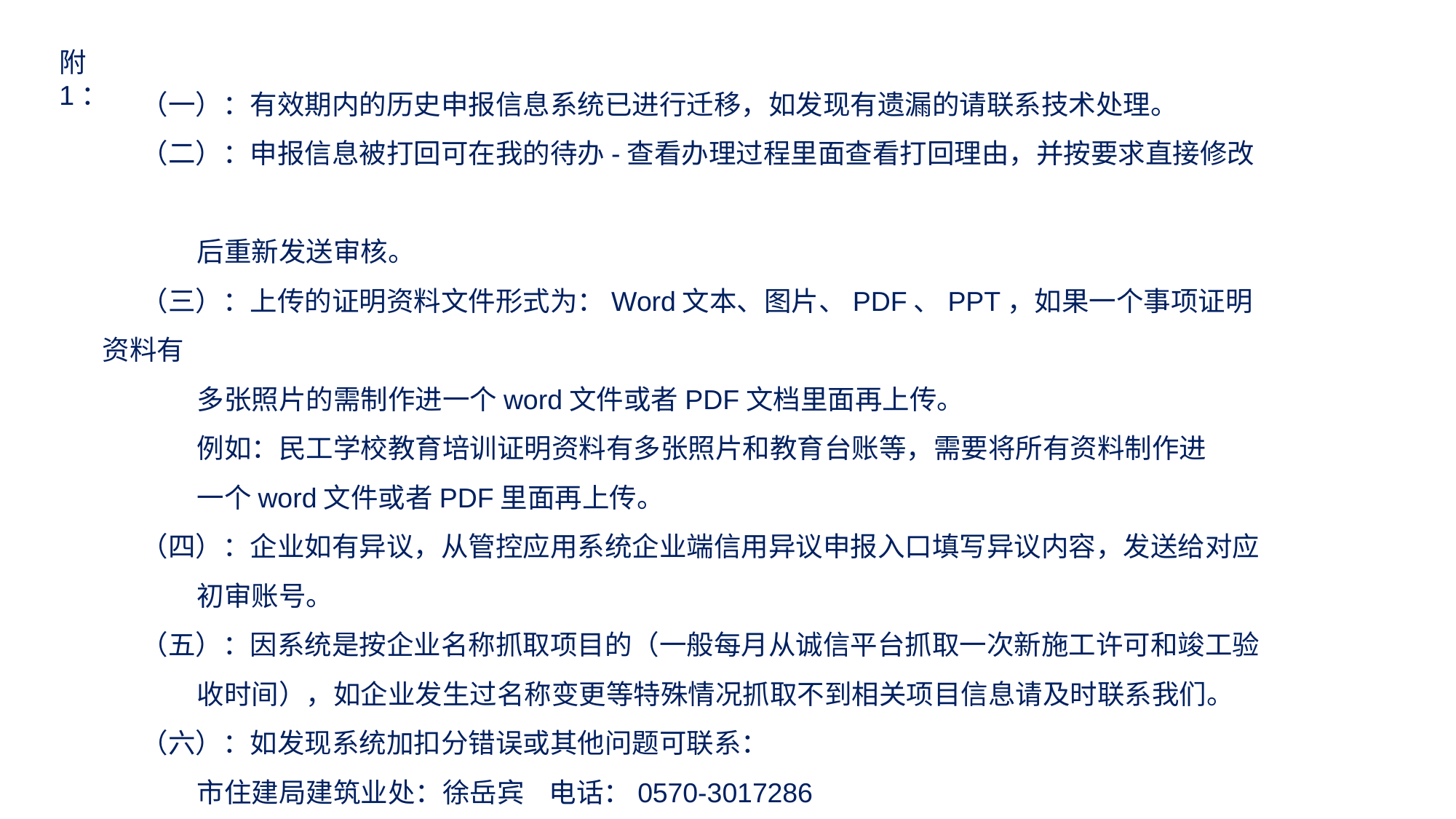

附1：
（一）：有效期内的历史申报信息系统已进行迁移，如发现有遗漏的请联系技术处理。
（二）：申报信息被打回可在我的待办-查看办理过程里面查看打回理由，并按要求直接修改
        后重新发送审核。
（三）：上传的证明资料文件形式为：Word文本、图片、PDF、PPT，如果一个事项证明资料有
        多张照片的需制作进一个word文件或者PDF文档里面再上传。
        例如：民工学校教育培训证明资料有多张照片和教育台账等，需要将所有资料制作进
        一个word文件或者PDF里面再上传。
（四）：企业如有异议，从管控应用系统企业端信用异议申报入口填写异议内容，发送给对应
        初审账号。
（五）：因系统是按企业名称抓取项目的（一般每月从诚信平台抓取一次新施工许可和竣工验
        收时间），如企业发生过名称变更等特殊情况抓取不到相关项目信息请及时联系我们。
（六）：如发现系统加扣分错误或其他问题可联系：
        市住建局建筑业处：徐岳宾    电话：0570-3017286
        技术支持：王泽霖            电话：19271741891
        浙里工程建设现场管控应用系统  QQ一群：654238052       QQ二群：722236001